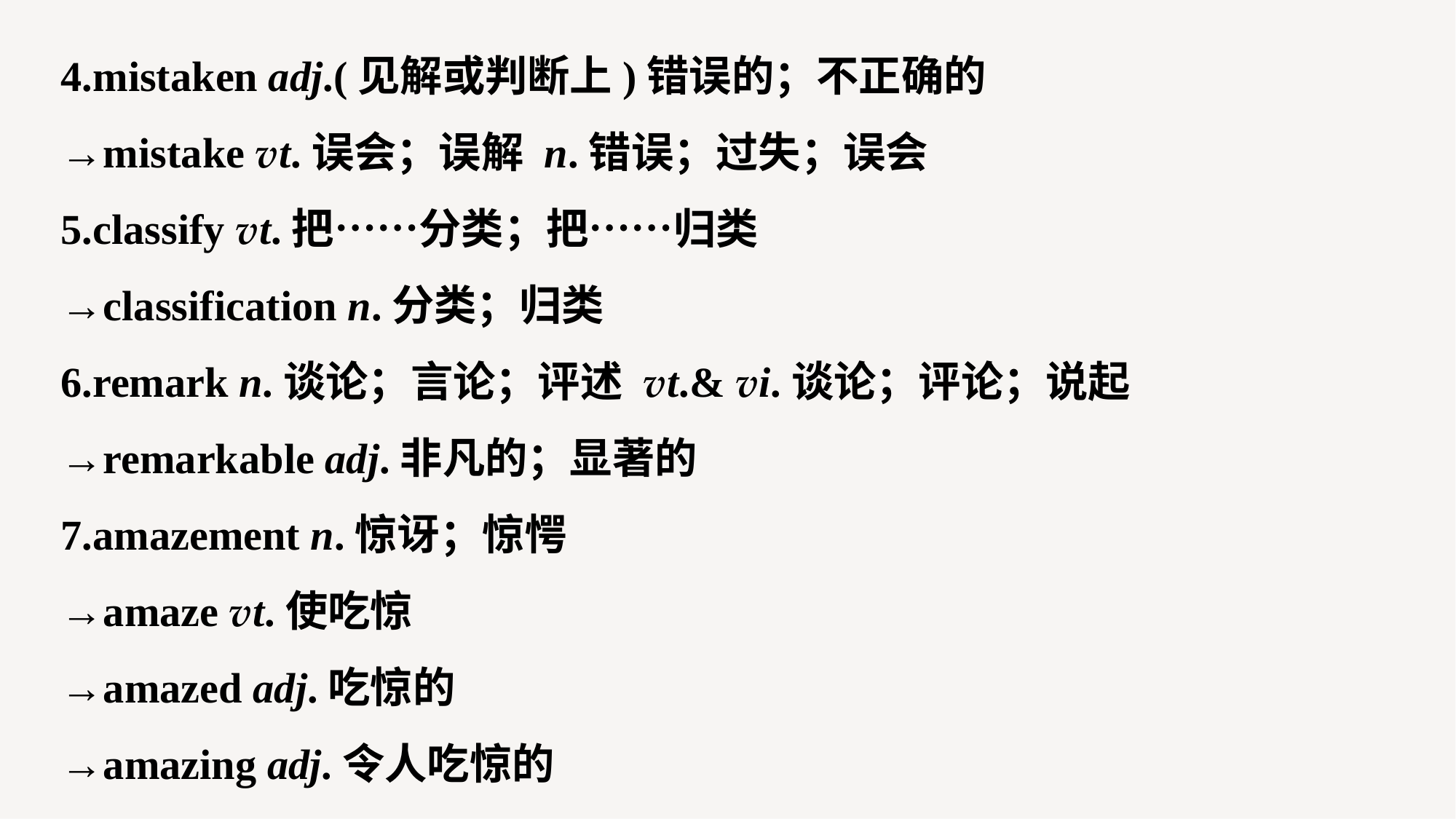

4.mistaken adj.(见解或判断上)错误的；不正确的
→mistake vt.误会；误解 n.错误；过失；误会
5.classify vt.把……分类；把……归类
→classification n.分类；归类
6.remark n.谈论；言论；评述 vt.& vi.谈论；评论；说起
→remarkable adj.非凡的；显著的
7.amazement n.惊讶；惊愕
→amaze vt.使吃惊
→amazed adj.吃惊的
→amazing adj.令人吃惊的